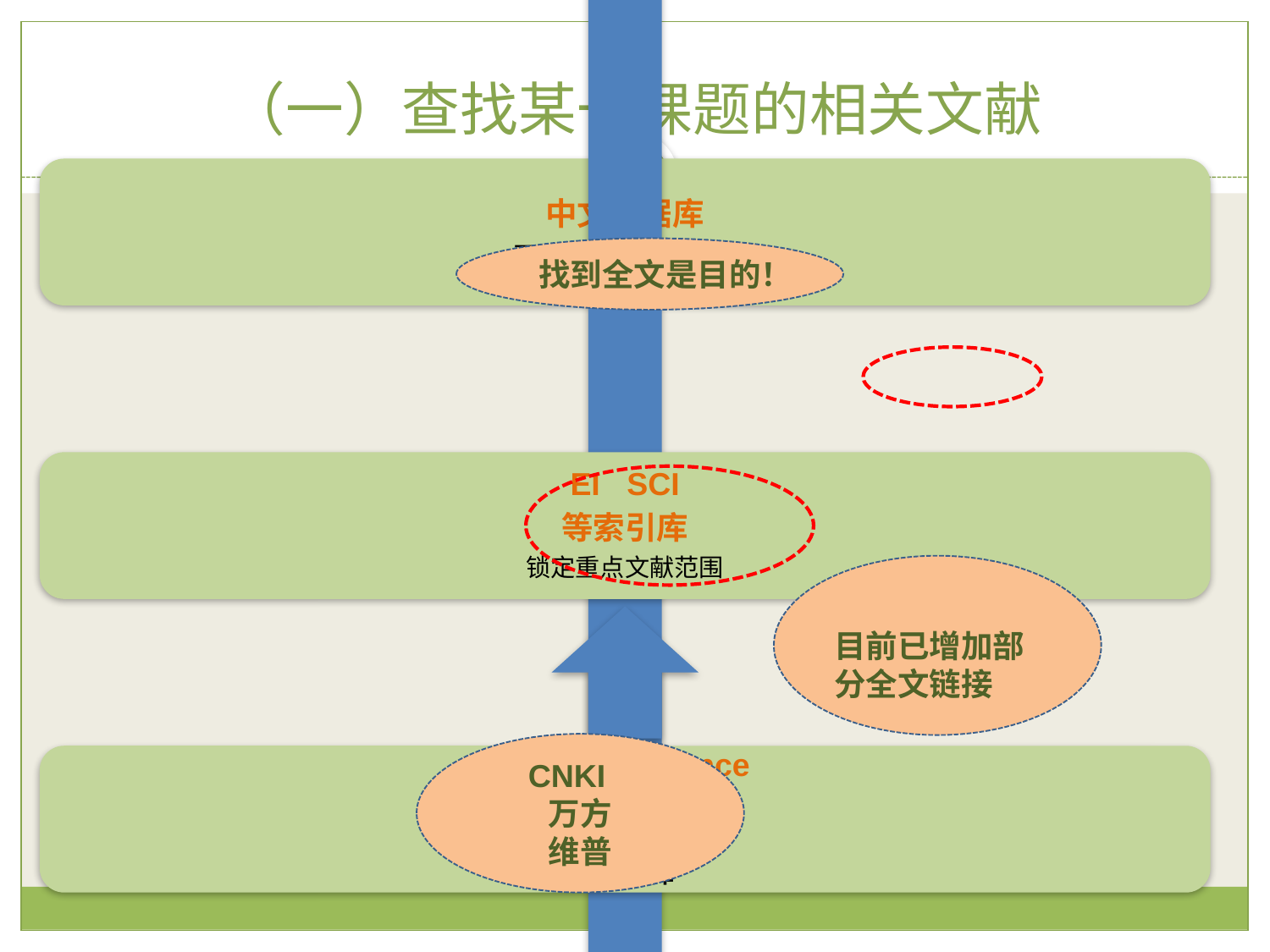

# （一）查找某一课题的相关文献
中文数据库
了解基本研究现状
EI   SCI
等索引库
锁定重点文献范围
Springer-Link
Wiley
等全文库
找到全文是目的！

目前已增加部分全文链接
CNKI
万方
维普
CNKI、万方、超星